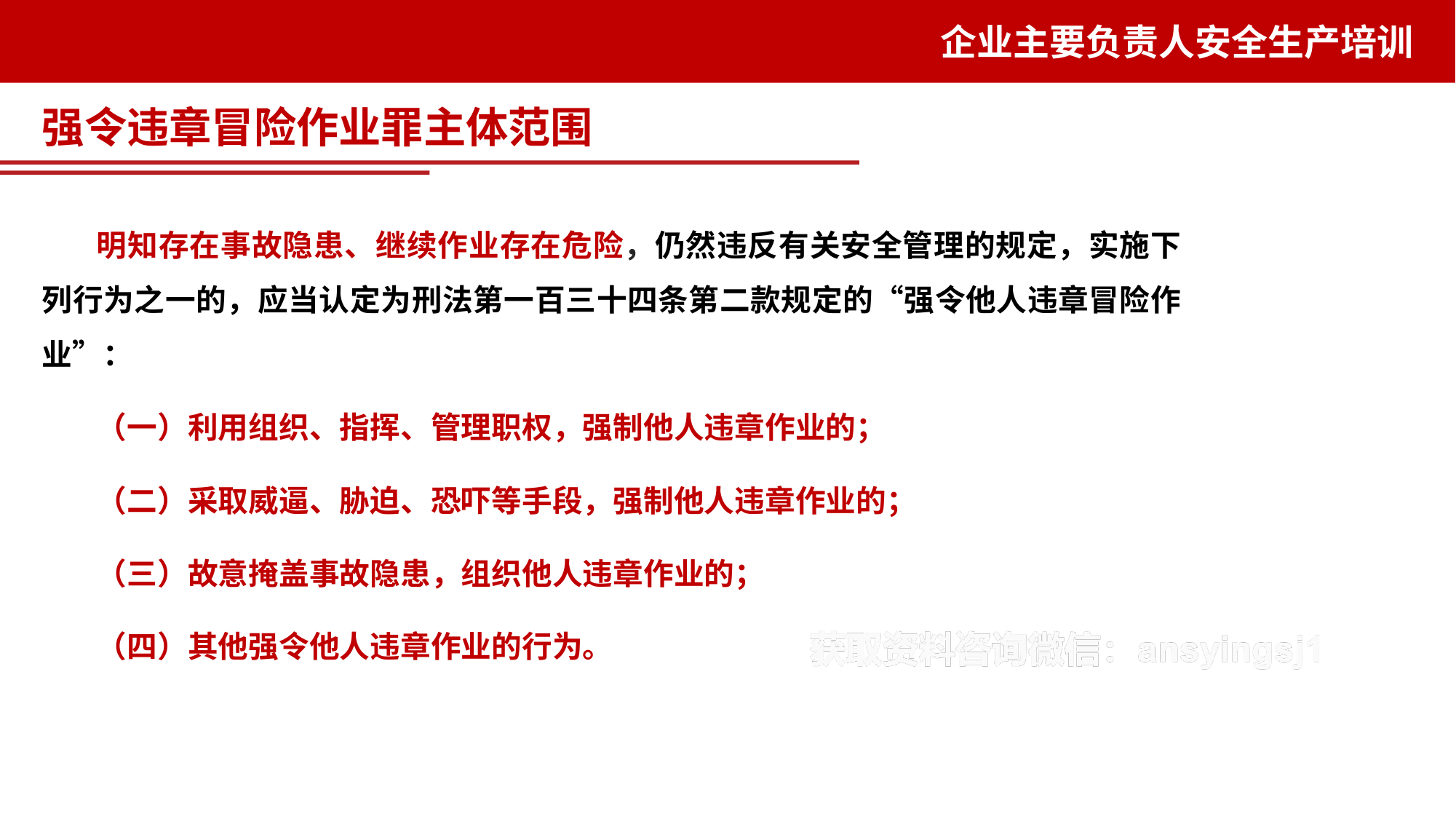

强令违章冒险作业罪主体范围
明知存在事故隐患、继续作业存在危险，仍然违反有关安全管理的规定，实施下列行为之一的，应当认定为刑法第一百三十四条第二款规定的“强令他人违章冒险作业”：
（一）利用组织、指挥、管理职权，强制他人违章作业的；
（二）采取威逼、胁迫、恐吓等手段，强制他人违章作业的；
（三）故意掩盖事故隐患，组织他人违章作业的；
（四）其他强令他人违章作业的行为。